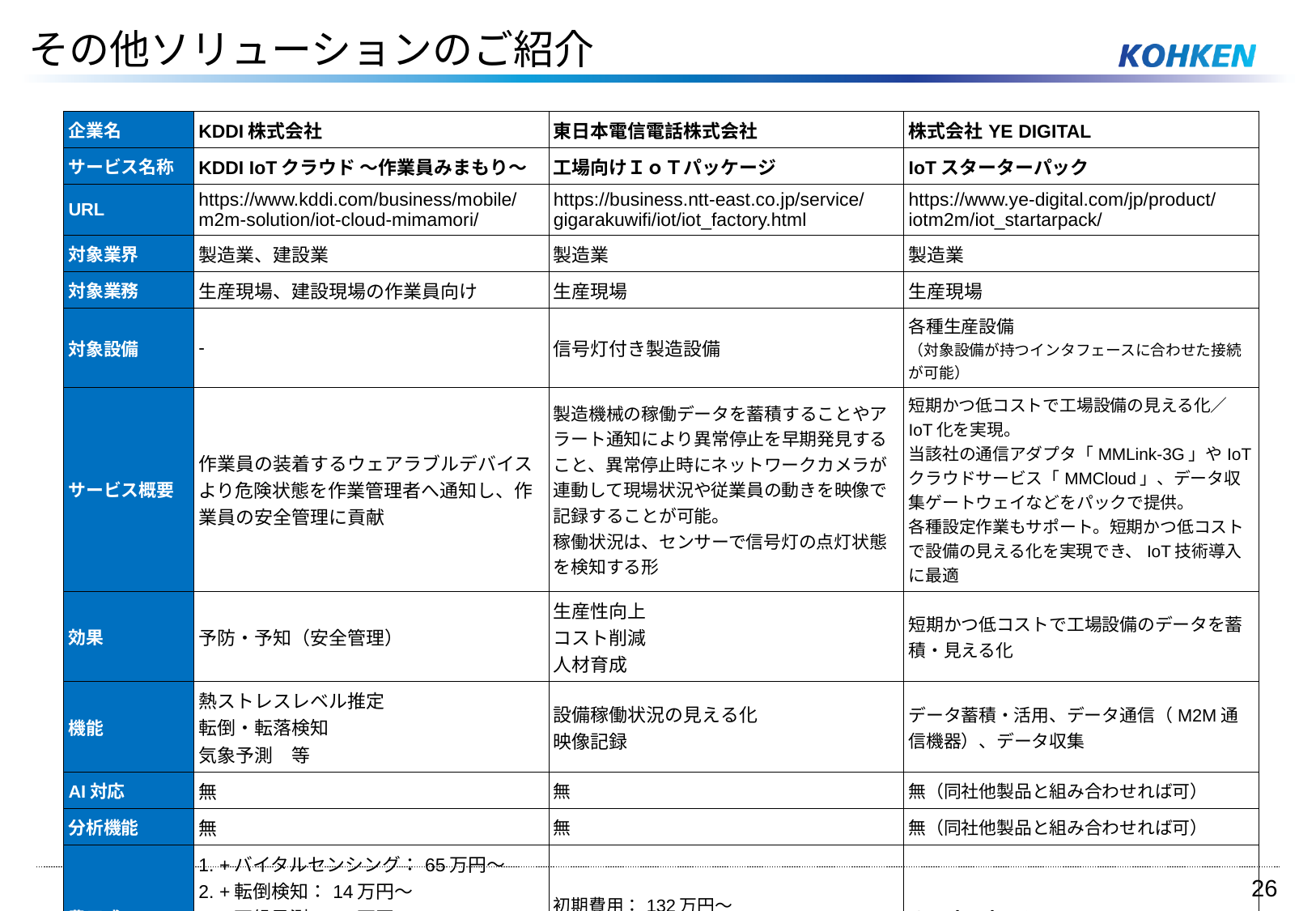

その他ソリューションのご紹介
| 企業名 | KDDI株式会社 | 東日本電信電話株式会社 | 株式会社YE DIGITAL |
| --- | --- | --- | --- |
| サービス名称 | KDDI IoTクラウド ～作業員みまもり～ | 工場向けＩｏＴパッケージ | IoTスターターパック |
| URL | https://www.kddi.com/business/mobile/m2m-solution/iot-cloud-mimamori/ | https://business.ntt-east.co.jp/service/gigarakuwifi/iot/iot\_factory.html | https://www.ye-digital.com/jp/product/iotm2m/iot\_startarpack/ |
| 対象業界 | 製造業、建設業 | 製造業 | 製造業 |
| 対象業務 | 生産現場、建設現場の作業員向け | 生産現場 | 生産現場 |
| 対象設備 | - | 信号灯付き製造設備 | 各種生産設備 （対象設備が持つインタフェースに合わせた接続が可能） |
| サービス概要 | 作業員の装着するウェアラブルデバイスより危険状態を作業管理者へ通知し、作業員の安全管理に貢献 | 製造機械の稼働データを蓄積することやアラート通知により異常停止を早期発見すること、異常停止時にネットワークカメラが連動して現場状況や従業員の動きを映像で記録することが可能。 稼働状況は、センサーで信号灯の点灯状態を検知する形 | 短期かつ低コストで工場設備の見える化／IoT化を実現。 当該社の通信アダプタ「MMLink-3G」やIoTクラウドサービス「MMCloud」、データ収集ゲートウェイなどをパックで提供。 各種設定作業もサポート。短期かつ低コストで設備の見える化を実現でき、IoT技術導入に最適 |
| 効果 | 予防・予知（安全管理） | 生産性向上 コスト削減 人材育成 | 短期かつ低コストで工場設備のデータを蓄積・見える化 |
| 機能 | 熱ストレスレベル推定 転倒・転落検知 気象予測　等 | 設備稼働状況の見える化 映像記録 | データ蓄積・活用、データ通信（M2M通信機器）、データ収集 |
| AI対応 | 無 | 無 | 無（同社他製品と組み合わせれば可） |
| 分析機能 | 無 | 無 | 無（同社他製品と組み合わせれば可） |
| 費用感 | 1. +バイタルセンシング：65万円～ 2. +転倒検知：14万円～ 3. +天候予測：18万円～ ※初期投資額総計、月額支払いはヘルプデスク費がある。 | 初期費用：132万円～ 月額費用：3万円～ | オープンプライス |